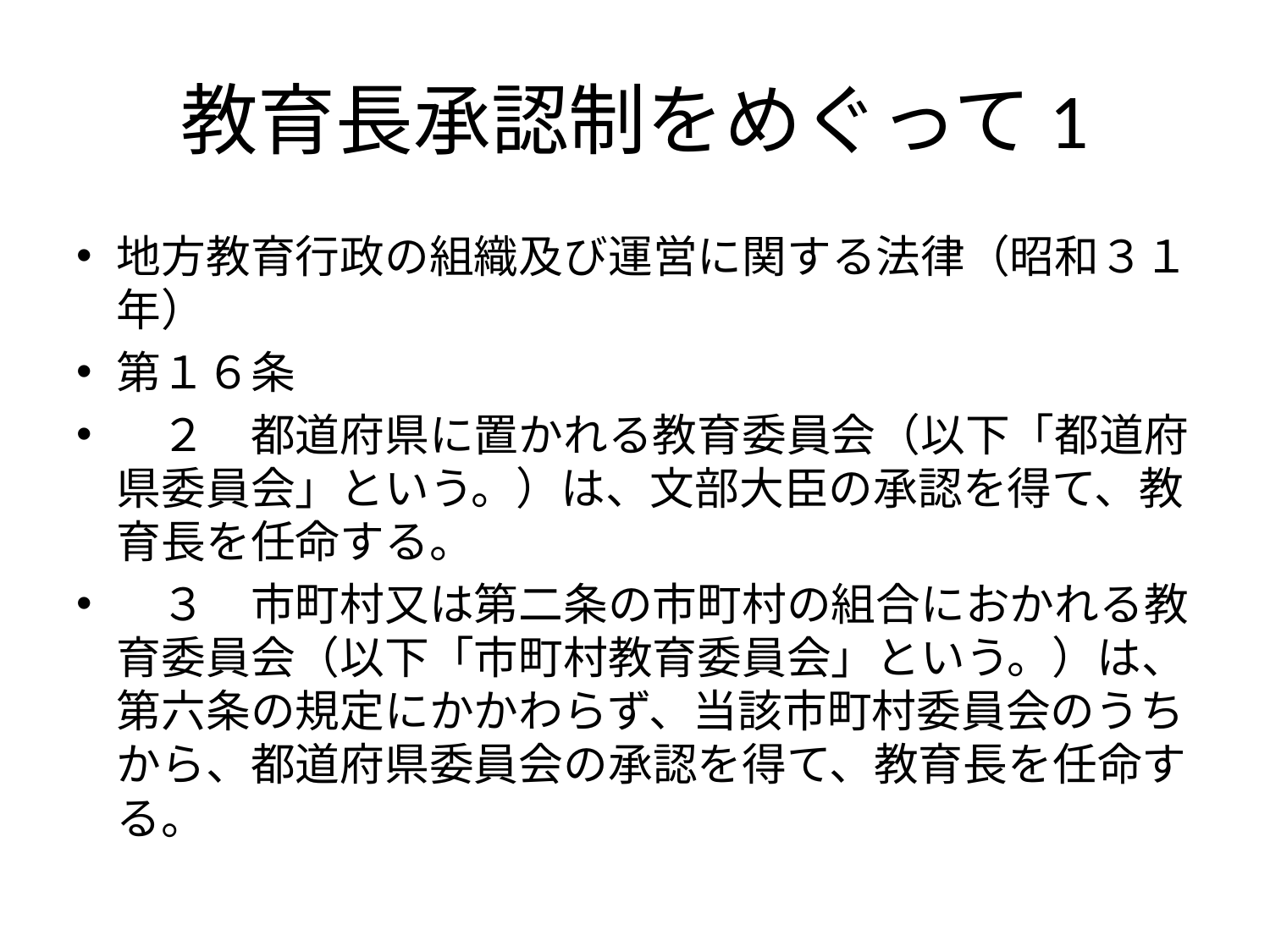

# 教育長承認制をめぐって1
地方教育行政の組織及び運営に関する法律（昭和３１年）
第１６条
　２　都道府県に置かれる教育委員会（以下「都道府県委員会」という。）は、文部大臣の承認を得て、教育長を任命する。
　３　市町村又は第二条の市町村の組合におかれる教育委員会（以下「市町村教育委員会」という。）は、第六条の規定にかかわらず、当該市町村委員会のうちから、都道府県委員会の承認を得て、教育長を任命する。